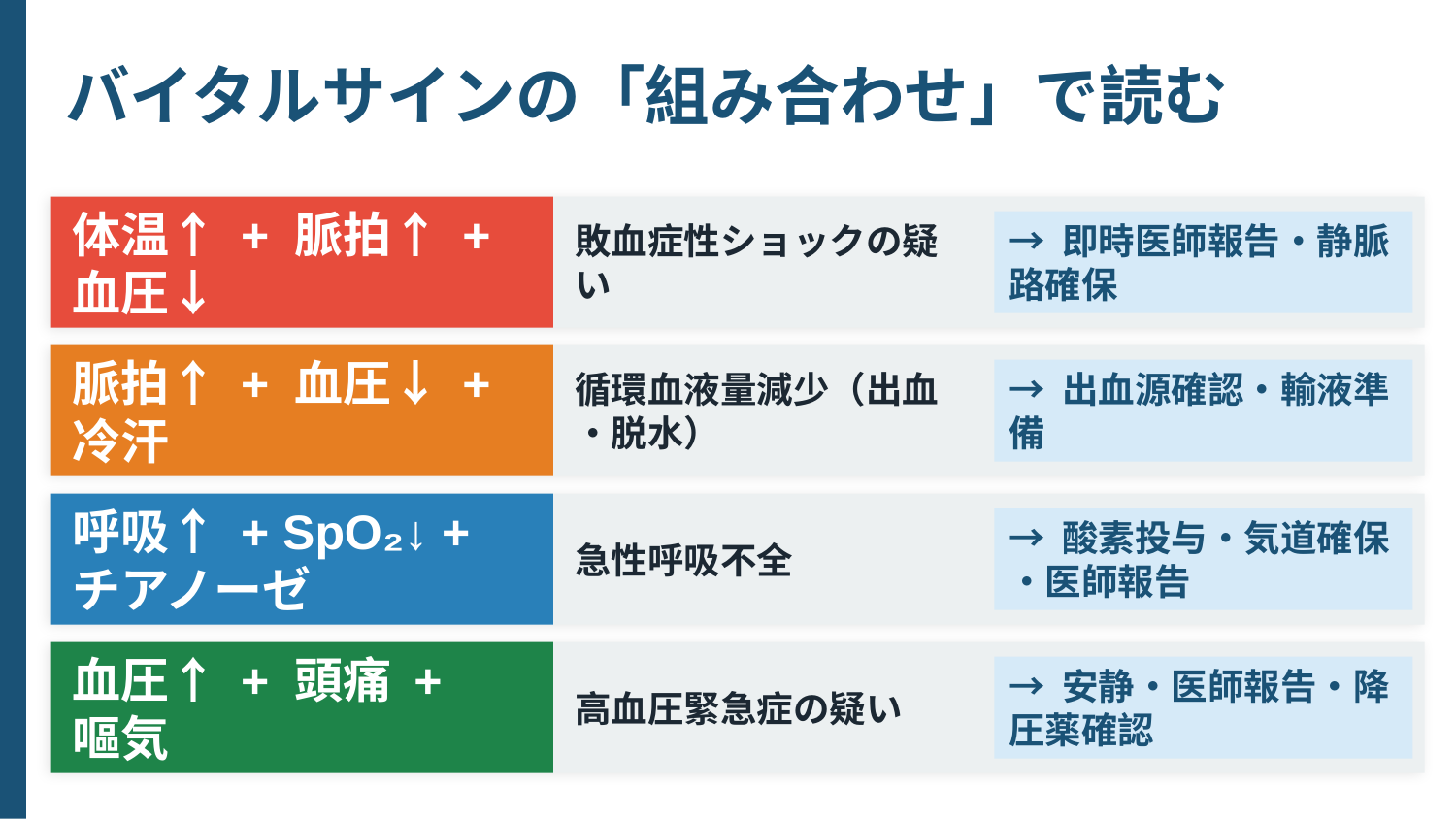

バイタルサインの「組み合わせ」で読む

体温↑ + 脈拍↑ + 血圧↓
敗血症性ショックの疑い

→ 即時医師報告・静脈路確保

脈拍↑ + 血圧↓ + 冷汗
循環血液量減少（出血・脱水）

→ 出血源確認・輸液準備

呼吸↑ + SpO₂↓ + チアノーゼ
急性呼吸不全

→ 酸素投与・気道確保・医師報告

血圧↑ + 頭痛 +
嘔気
高血圧緊急症の疑い

→ 安静・医師報告・降圧薬確認